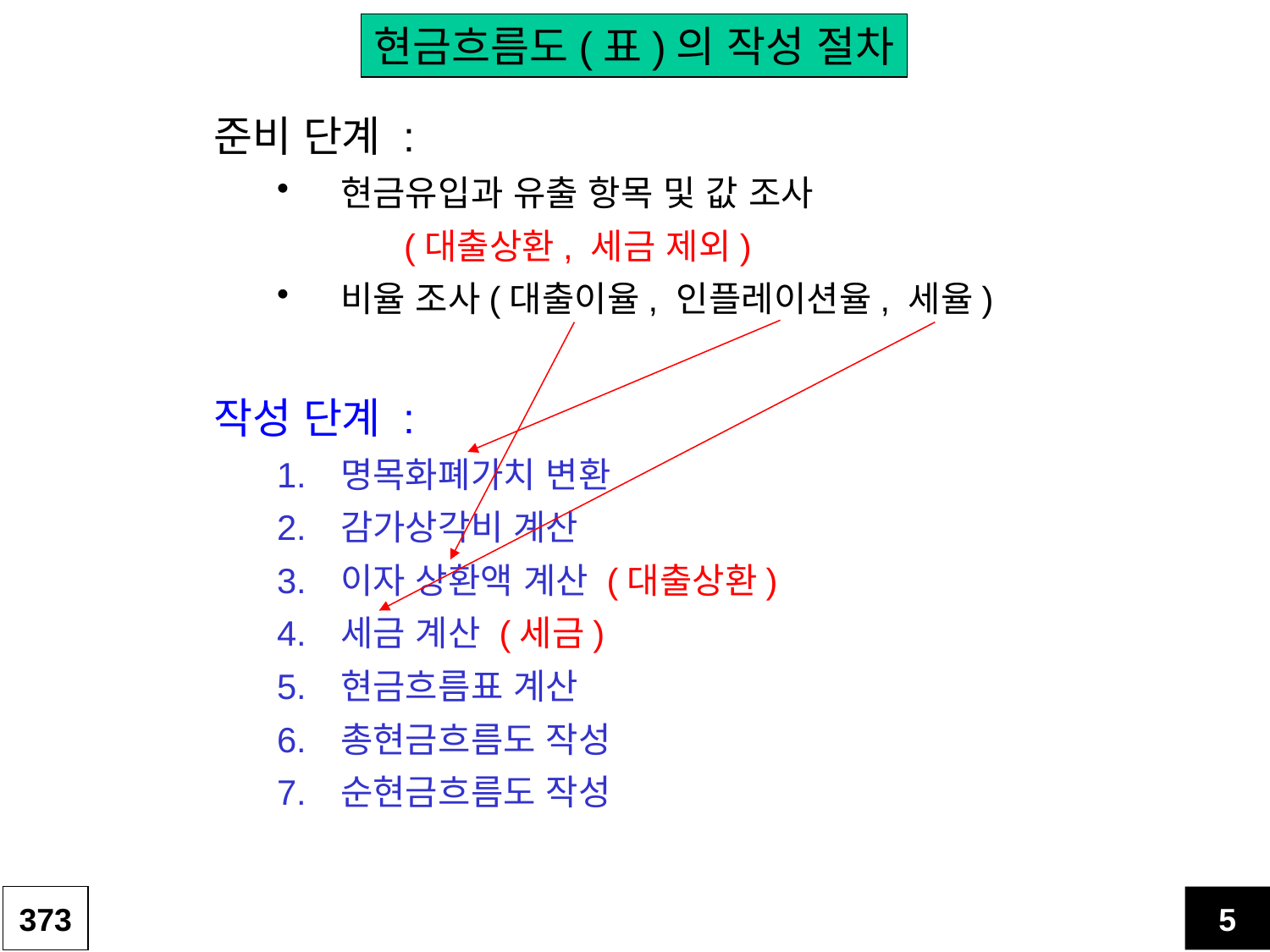

현금흐름도(표)의 작성 절차
준비 단계 :
현금유입과 유출 항목 및 값 조사
	(대출상환, 세금 제외)
비율 조사(대출이율, 인플레이션율, 세율)

작성 단계 :
명목화폐가치 변환
감가상각비 계산
이자 상환액 계산 (대출상환)
세금 계산 (세금)
현금흐름표 계산
총현금흐름도 작성
순현금흐름도 작성
373
5